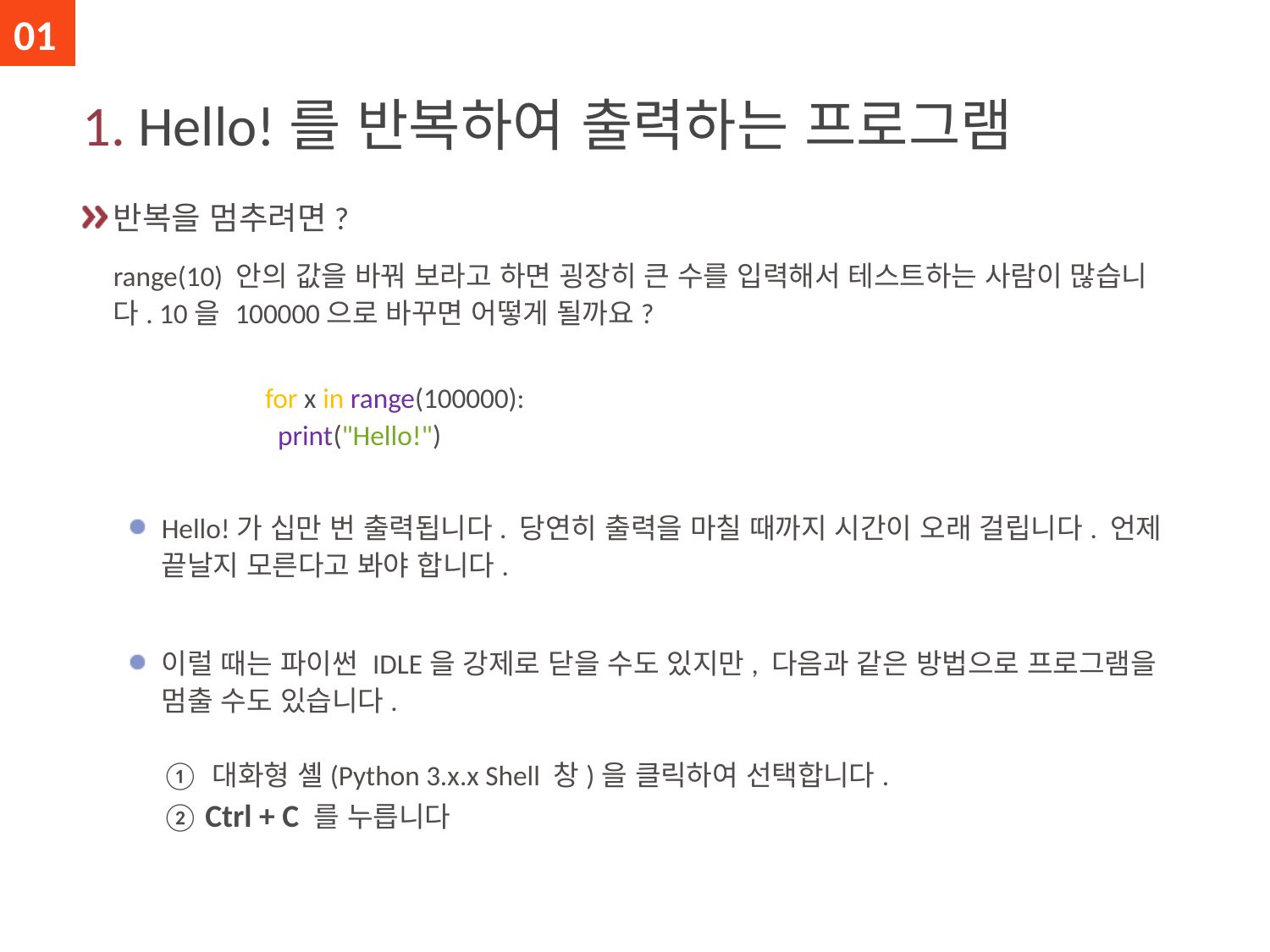

01
# 1. Hello!를 반복하여 출력하는 프로그램
반복을 멈추려면?
range(10) 안의 값을 바꿔 보라고 하면 굉장히 큰 수를 입력해서 테스트하는 사람이 많습니다. 10을 100000으로 바꾸면 어떻게 될까요?

for x in range(100000):
  print("Hello!")

Hello!가 십만 번 출력됩니다. 당연히 출력을 마칠 때까지 시간이 오래 걸립니다. 언제 끝날지 모른다고 봐야 합니다.

이럴 때는 파이썬 IDLE을 강제로 닫을 수도 있지만, 다음과 같은 방법으로 프로그램을 멈출 수도 있습니다.
① 대화형 셸(Python 3.x.x Shell 창)을 클릭하여 선택합니다.
② Ctrl + C 를 누릅니다